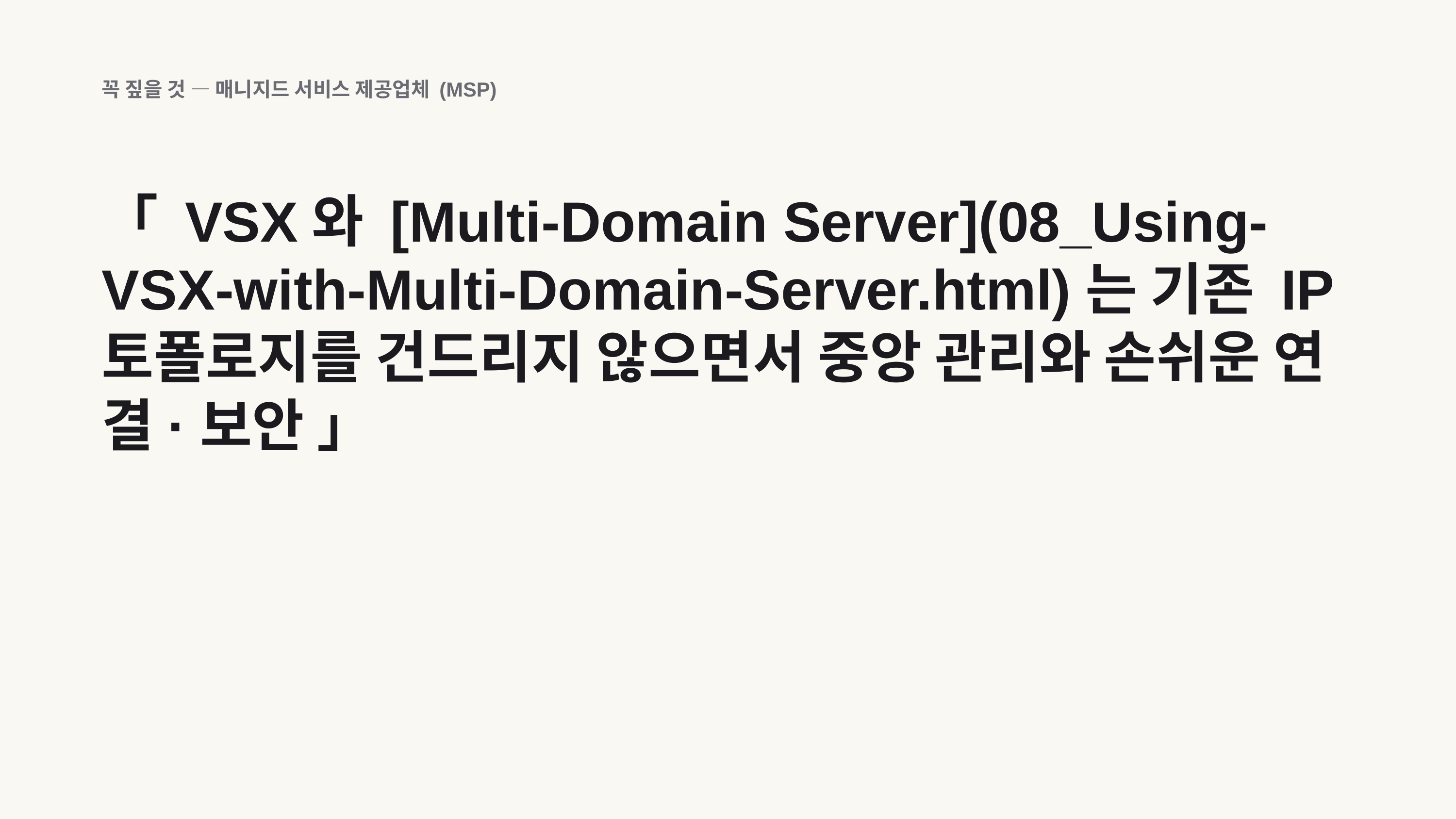

꼭 짚을 것 — 매니지드 서비스 제공업체 (MSP)
「 VSX와 [Multi-Domain Server](08_Using-VSX-with-Multi-Domain-Server.html)는 기존 IP 토폴로지를 건드리지 않으면서 중앙 관리와 손쉬운 연결·보안 」